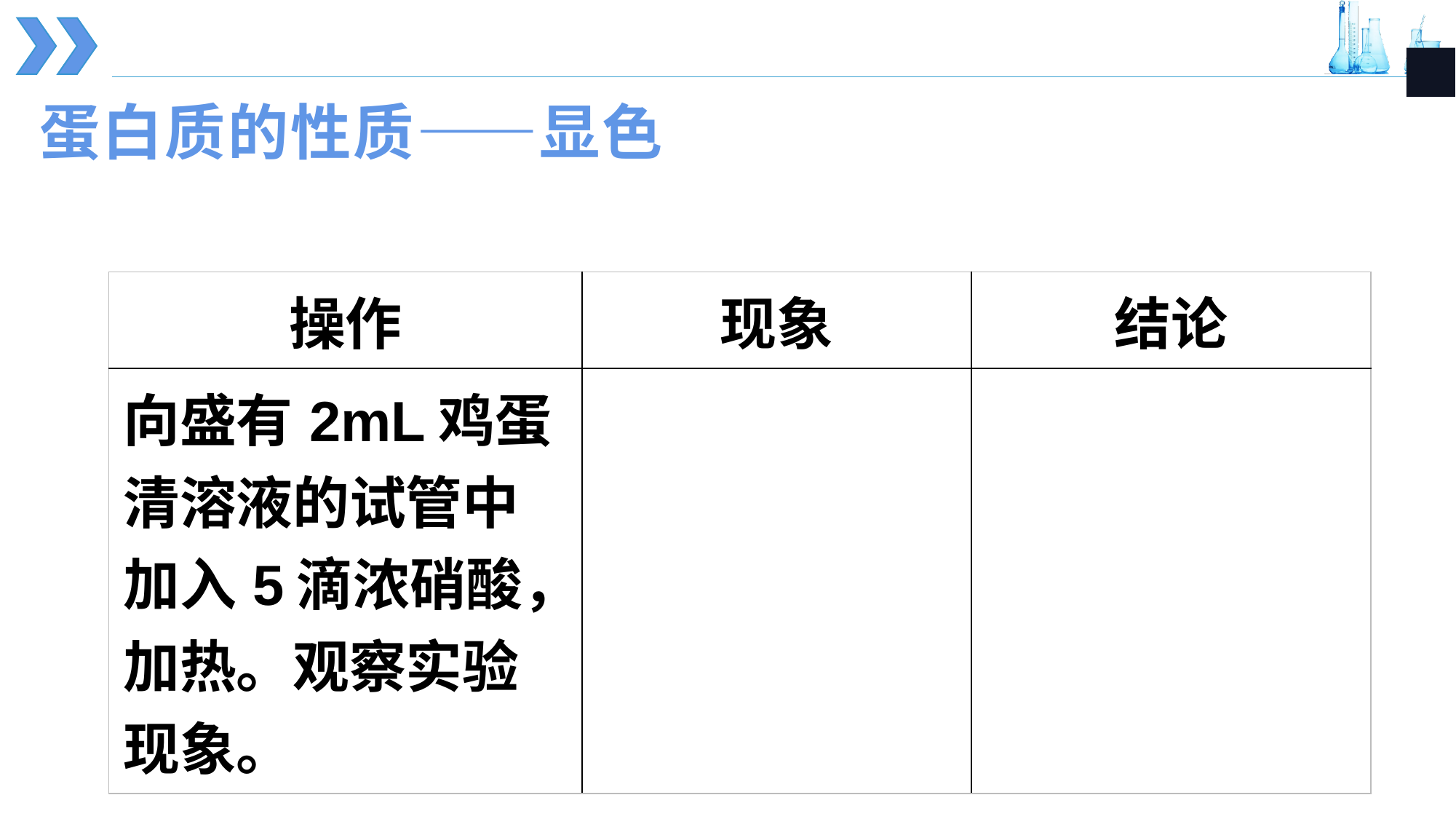

蛋白质的性质——显色
| 操作 | 现象 | 结论 |
| --- | --- | --- |
| 向盛有2mL鸡蛋清溶液的试管中加入5滴浓硝酸，加热。观察实验现象。 |  |  |